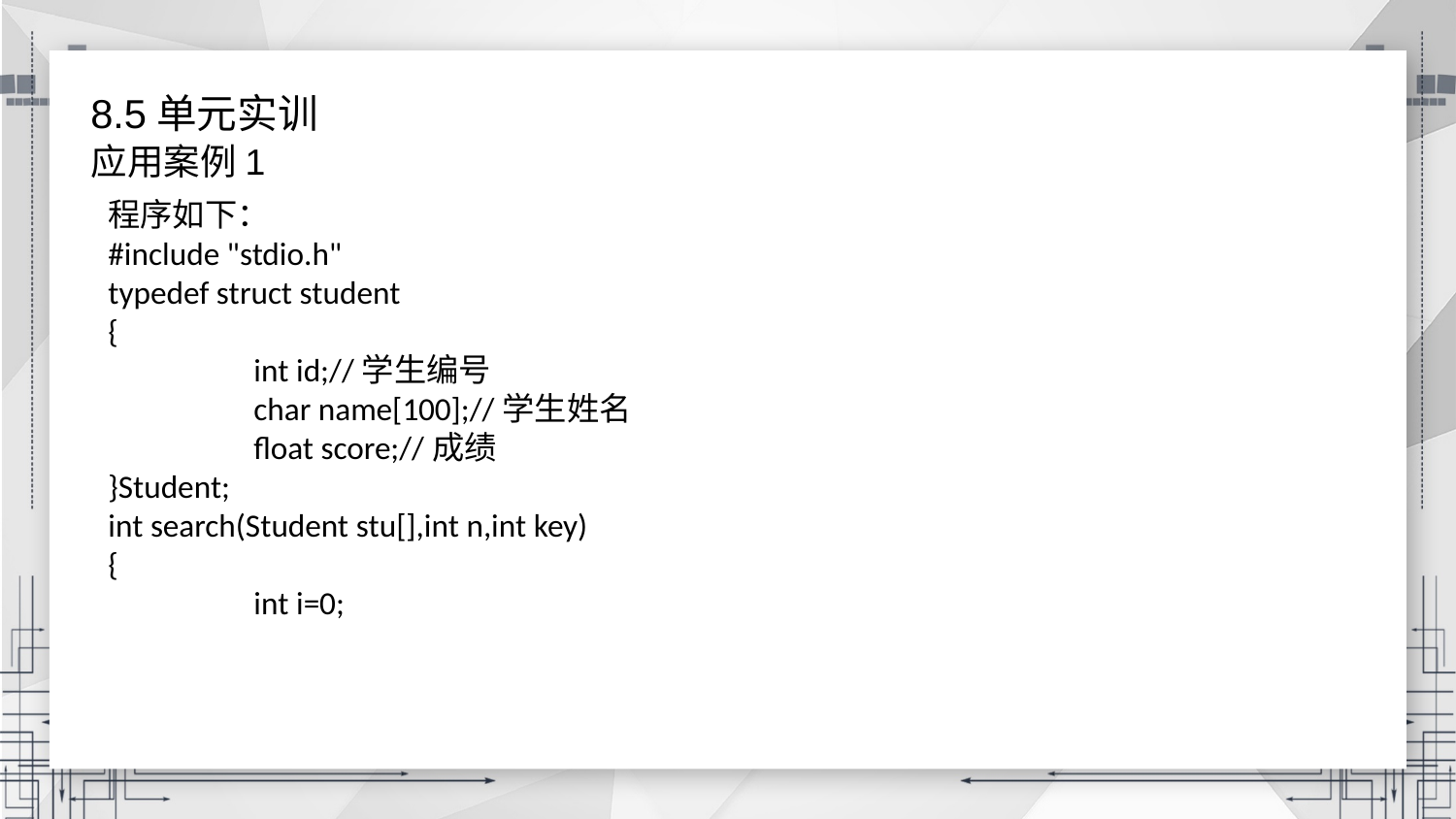

8.5单元实训
应用案例1
程序如下：
#include "stdio.h"
typedef struct student
{
	int id;//学生编号
	char name[100];//学生姓名
	float score;//成绩
}Student;
int search(Student stu[],int n,int key)
{
	int i=0;